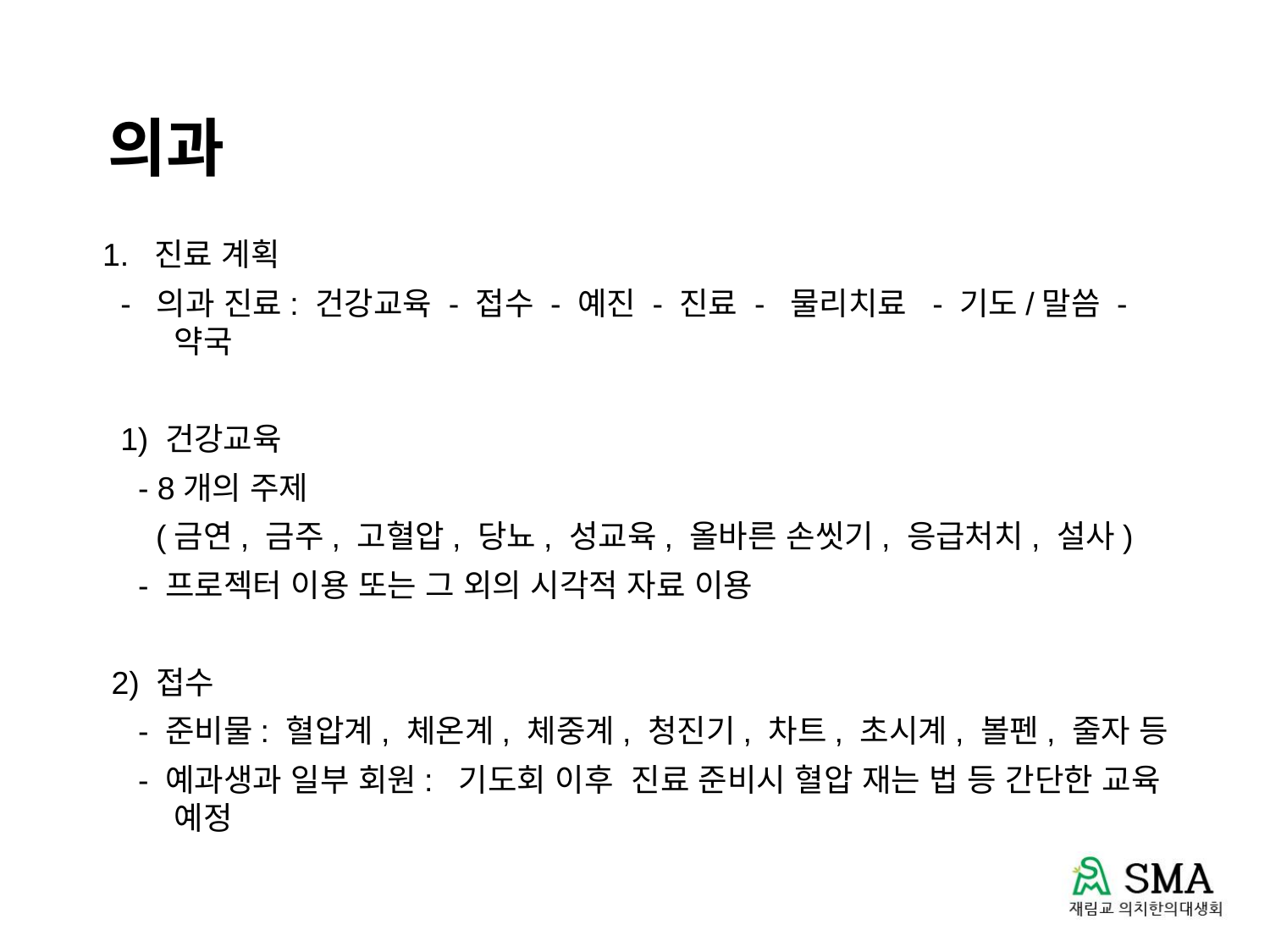

# 의과
1.  진료 계획
  -  의과 진료: 건강교육 - 접수 - 예진 - 진료 -  물리치료  - 기도/말씀 - 약국

  1) 건강교육
    - 8개의 주제
      (금연, 금주, 고혈압, 당뇨, 성교육, 올바른 손씻기, 응급처치, 설사)
    - 프로젝터 이용 또는 그 외의 시각적 자료 이용

 2) 접수
    - 준비물: 혈압계, 체온계, 체중계, 청진기, 차트, 초시계, 볼펜, 줄자 등
    - 예과생과 일부 회원:  기도회 이후  진료 준비시 혈압 재는 법 등 간단한 교육 예정